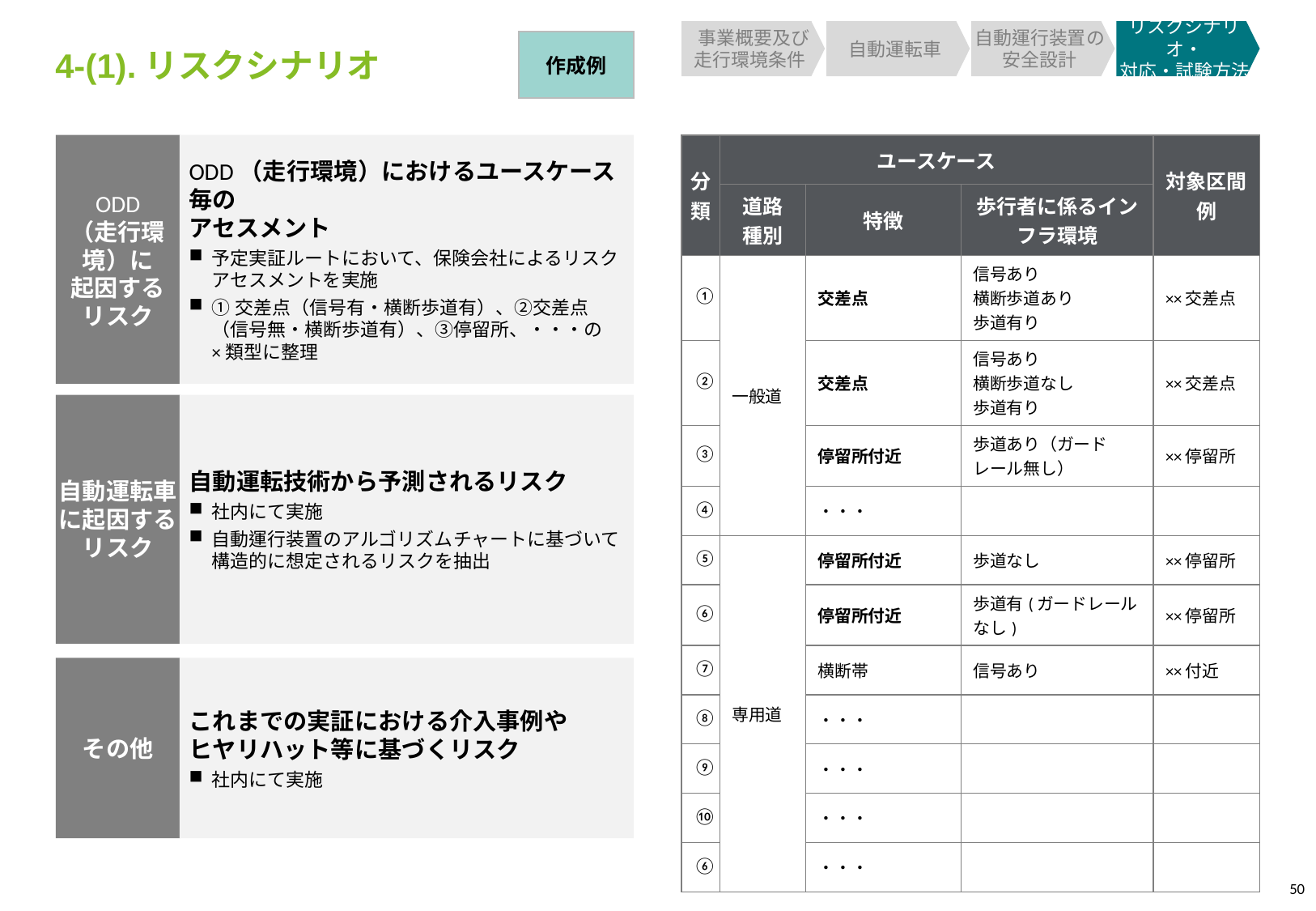

事業概要及び
走行環境条件
自動運転車
自動運行装置の安全設計
リスクシナリオ・
対応・試験方法
作成例
4-(1).リスクシナリオ
ODD（走行環境）におけるユースケース毎の
アセスメント
予定実証ルートにおいて、保険会社によるリスク
アセスメントを実施
①交差点（信号有・横断歩道有）、②交差点（信号無・横断歩道有）、③停留所、・・・の
×類型に整理
ODD
（走行環境）に
起因する
リスク
| 分類 | ユースケース |  |  | 対象区間例 |
| --- | --- | --- | --- | --- |
|  | 道路 種別 | 特徴 | 歩行者に係るインフラ環境 | 対象区間例 |
| ① | 一般道 | 交差点 | 信号あり 横断歩道あり 歩道有り | ××交差点 |
| ② |  | 交差点 | 信号あり 横断歩道なし 歩道有り | ××交差点 |
| ③ |  | 停留所付近 | 歩道あり（ガードレール無し） | ××停留所 |
| ④ |  | ・・・ |  |  |
| ⑤ | 専用道 | 停留所付近 | 歩道なし | ××停留所 |
| ⑥ |  | 停留所付近 | 歩道有(ガードレールなし) | ××停留所 |
| ⑦ |  | 横断帯 | 信号あり | ××付近 |
| ⑧ |  | ・・・ |  |  |
| ⑨ |  | ・・・ |  |  |
| ⑩ |  | ・・・ |  |  |
| ⑥ |  | ・・・ |  |  |
自動運転車に起因する
リスク
自動運転技術から予測されるリスク
社内にて実施
自動運行装置のアルゴリズムチャートに基づいて構造的に想定されるリスクを抽出
その他
これまでの実証における介入事例や
ヒヤリハット等に基づくリスク
社内にて実施
50